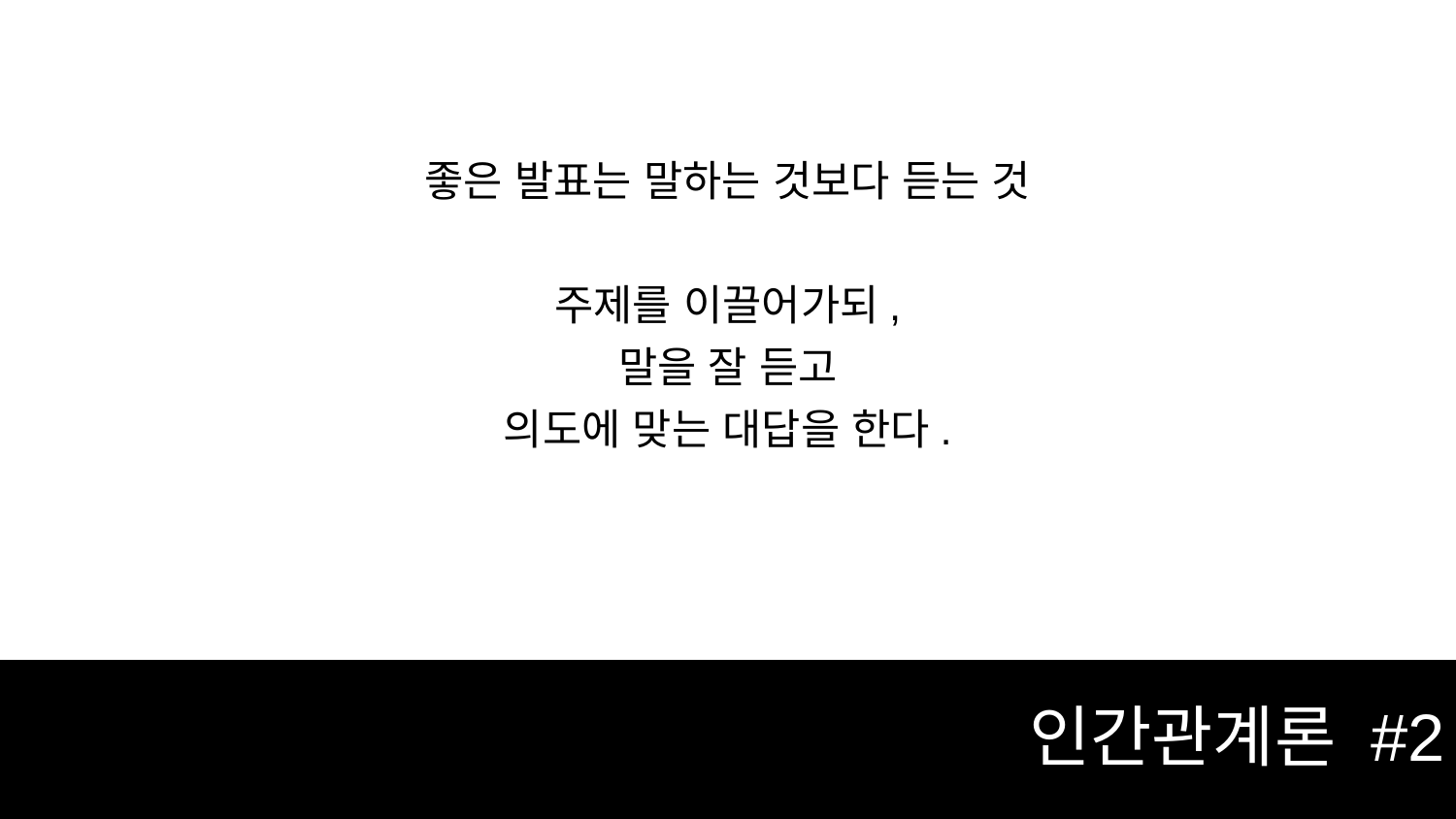

좋은 발표는 말하는 것보다 듣는 것

주제를 이끌어가되,
말을 잘 듣고
의도에 맞는 대답을 한다.
# 인간관계론 #2